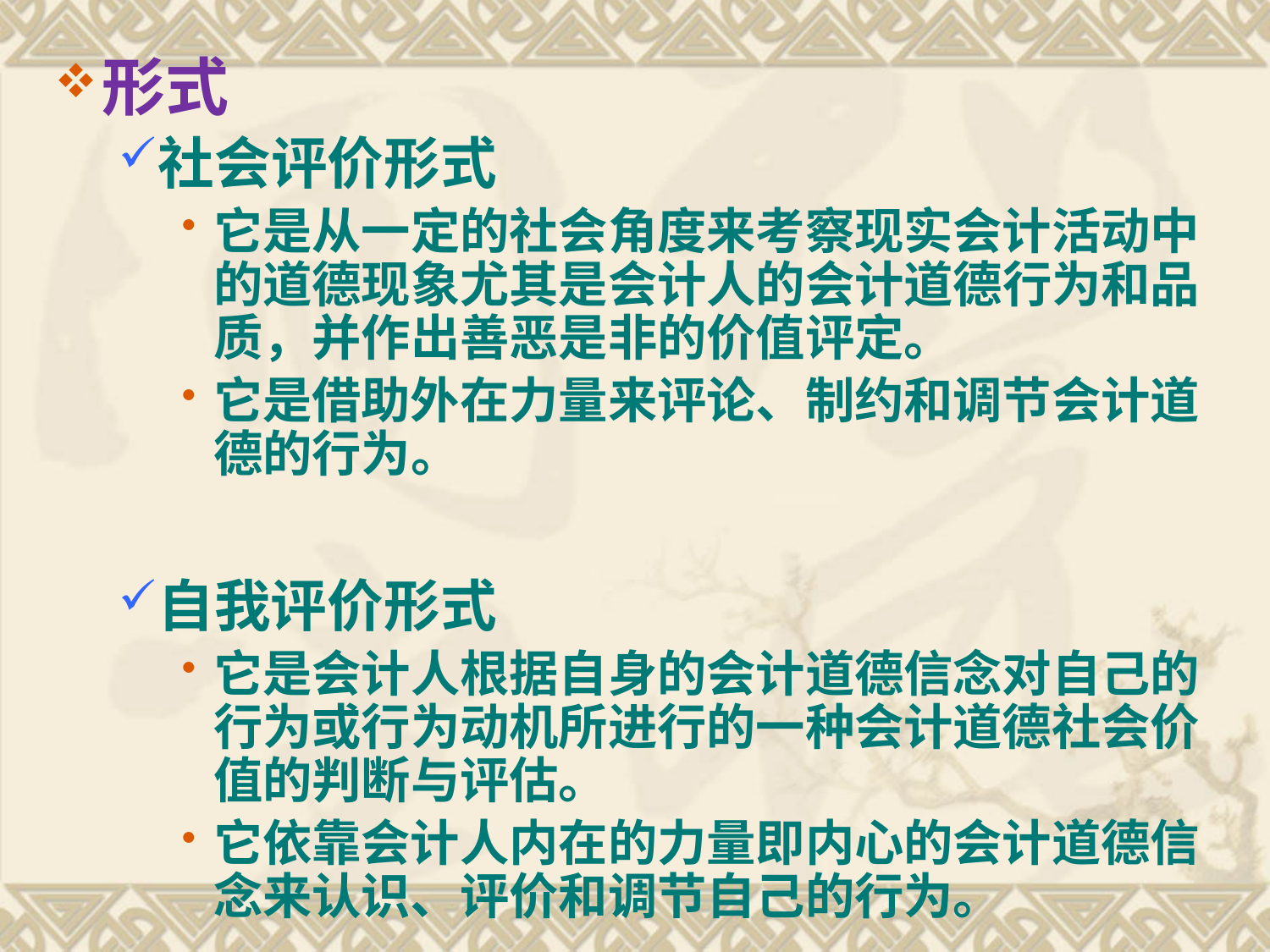

形式
社会评价形式
它是从一定的社会角度来考察现实会计活动中的道德现象尤其是会计人的会计道德行为和品质，并作出善恶是非的价值评定。
它是借助外在力量来评论、制约和调节会计道德的行为。

自我评价形式
它是会计人根据自身的会计道德信念对自己的行为或行为动机所进行的一种会计道德社会价值的判断与评估。
它依靠会计人内在的力量即内心的会计道德信念来认识、评价和调节自己的行为。